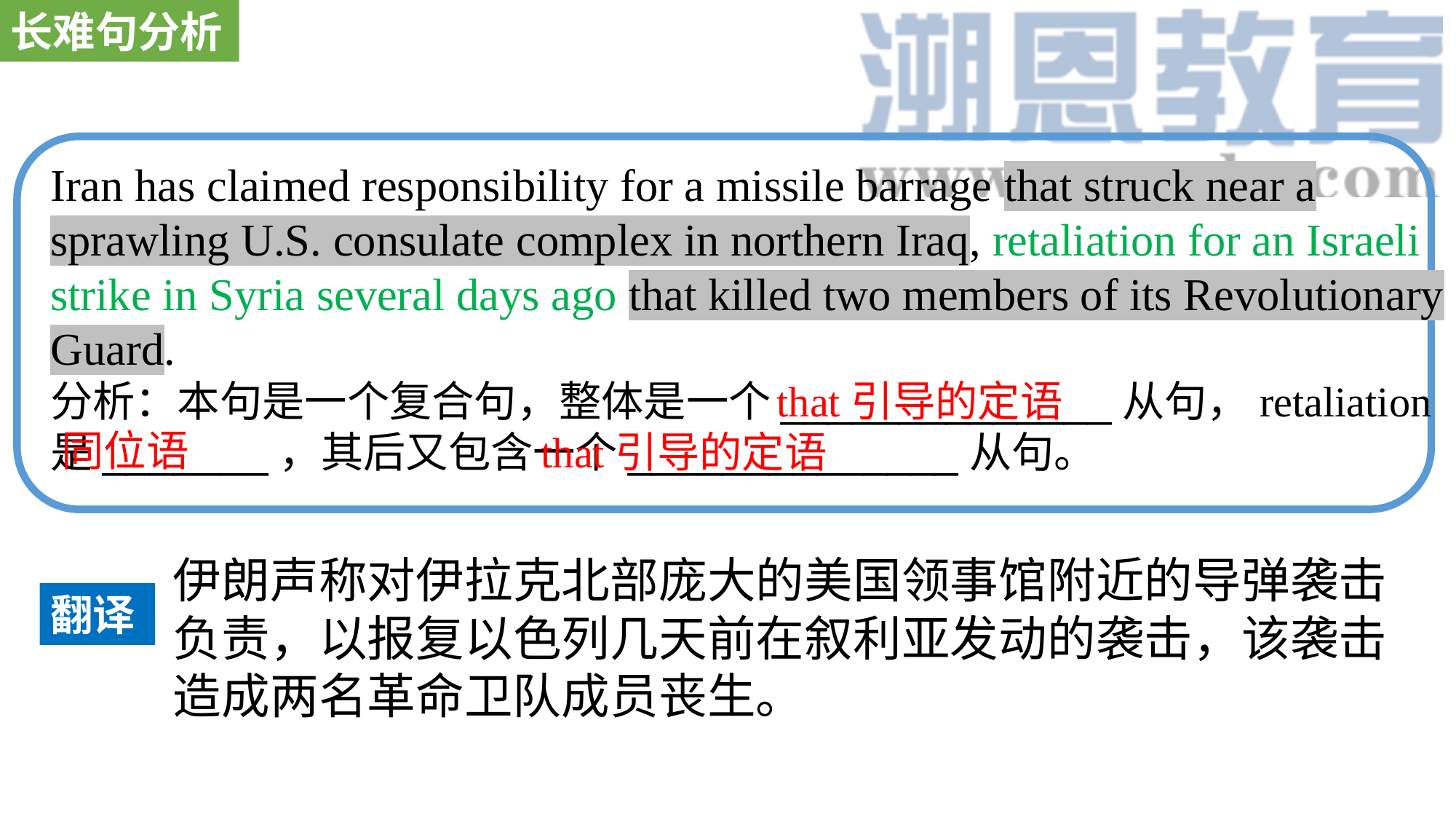

长难句分析

Iran has claimed responsibility for a missile barrage that struck near a sprawling U.S. consulate complex in northern Iraq, retaliation for an Israeli strike in Syria several days ago that killed two members of its Revolutionary Guard.
分析：本句是一个复合句，整体是一个______________从句，retaliation是_______，其后又包含一个______________从句。
that引导的定语
同位语
that引导的定语
伊朗声称对伊拉克北部庞大的美国领事馆附近的导弹袭击负责，以报复以色列几天前在叙利亚发动的袭击，该袭击造成两名革命卫队成员丧生。
翻译